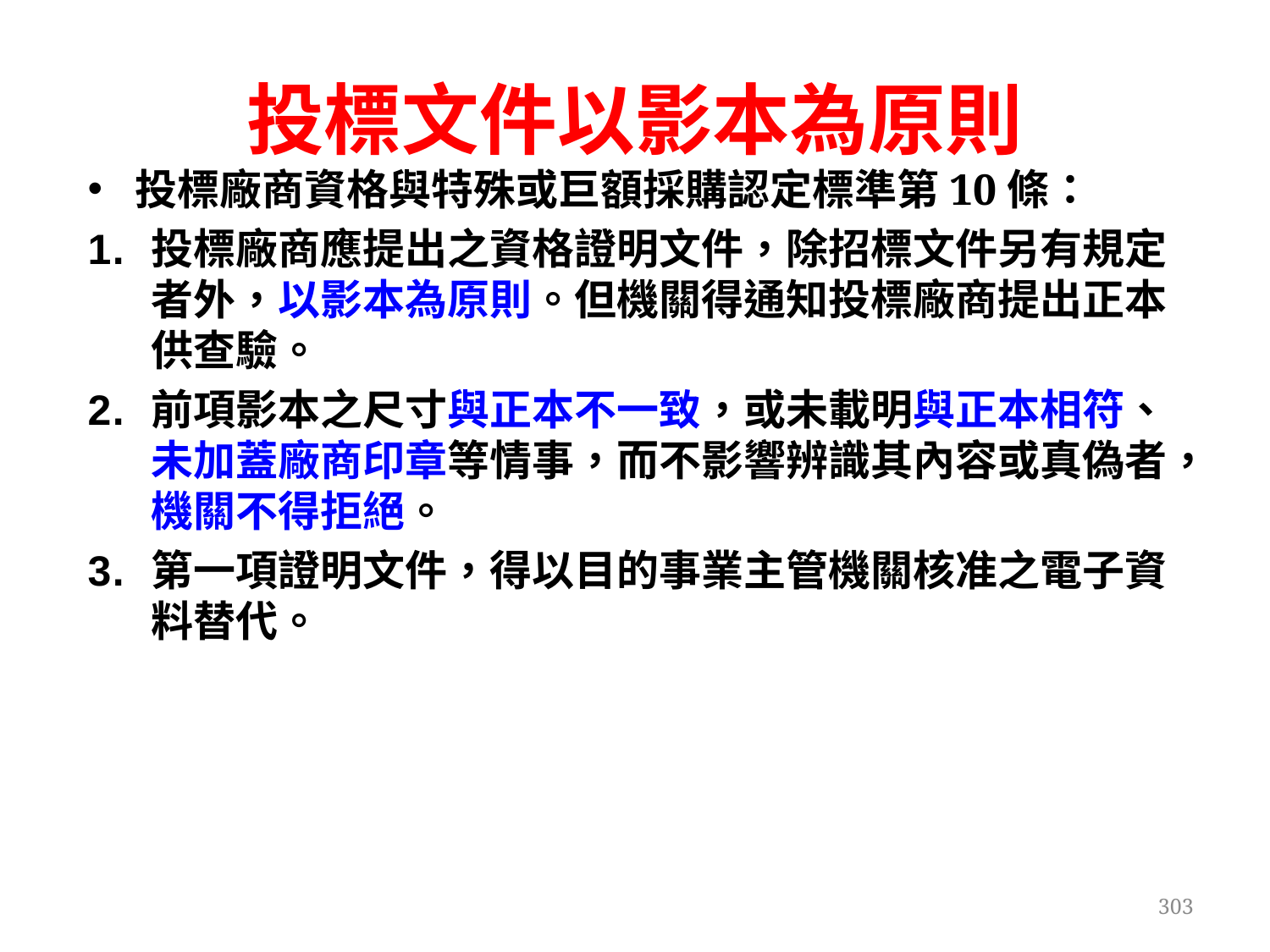

# 投標文件以影本為原則
投標廠商資格與特殊或巨額採購認定標準第10條：
投標廠商應提出之資格證明文件，除招標文件另有規定者外，以影本為原則。但機關得通知投標廠商提出正本供查驗。
前項影本之尺寸與正本不一致，或未載明與正本相符、未加蓋廠商印章等情事，而不影響辨識其內容或真偽者，機關不得拒絕。
第一項證明文件，得以目的事業主管機關核准之電子資料替代。
303